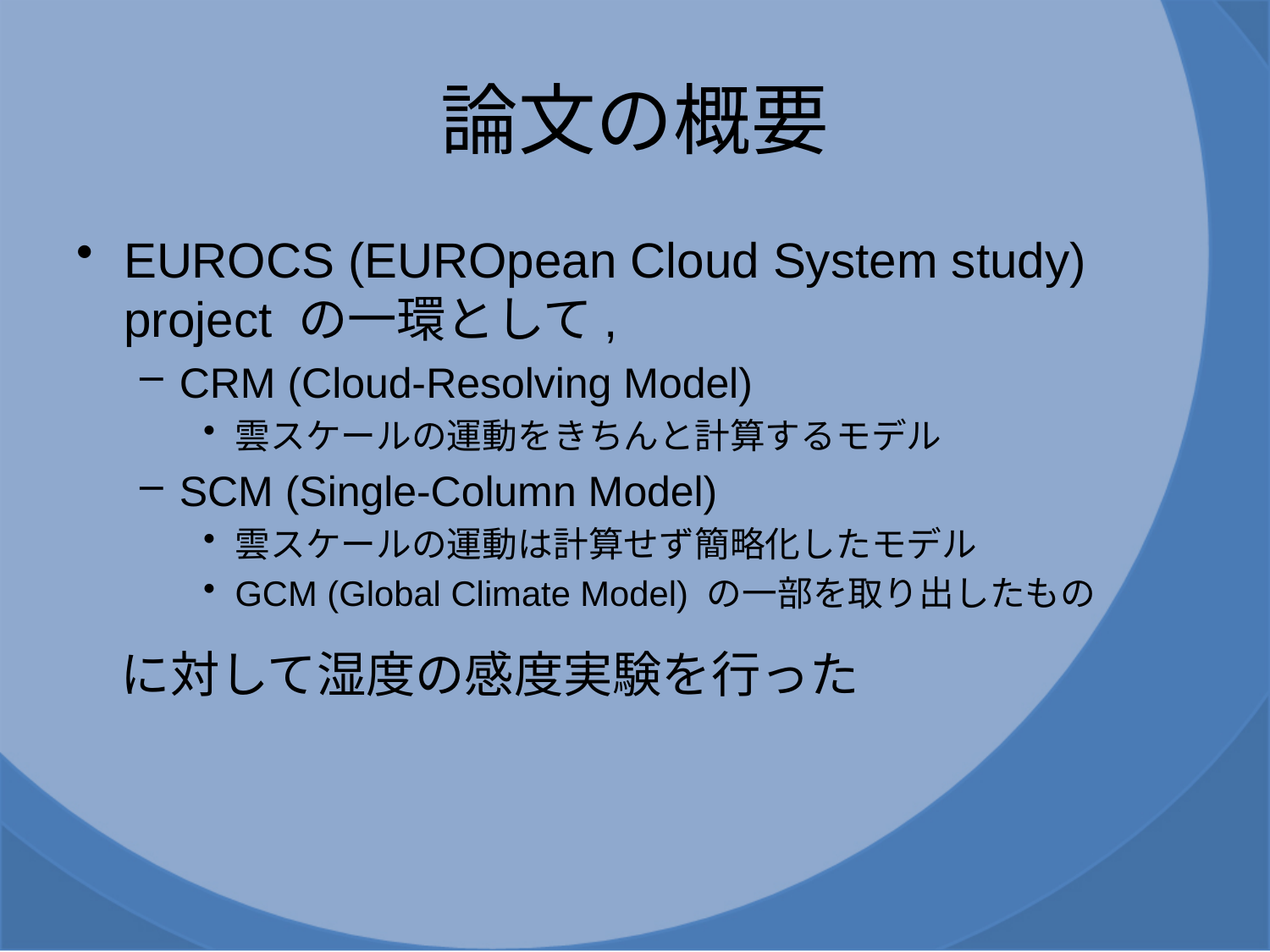

# 論文の概要
EUROCS (EUROpean Cloud System study) project の一環として,
CRM (Cloud-Resolving Model)
雲スケールの運動をきちんと計算するモデル
SCM (Single-Column Model)
雲スケールの運動は計算せず簡略化したモデル
GCM (Global Climate Model) の一部を取り出したもの

   に対して湿度の感度実験を行った